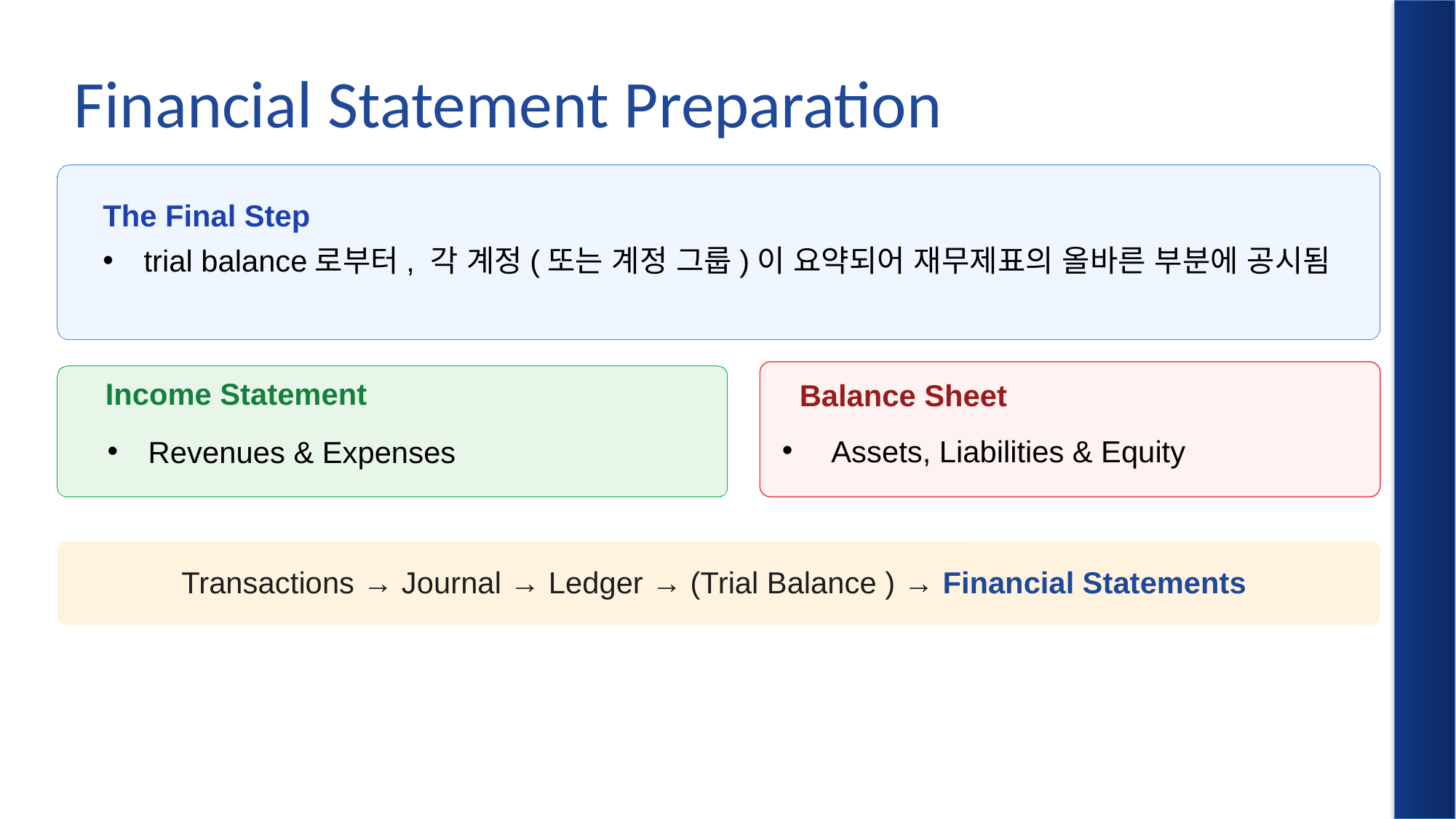

# Financial Statement Preparation

The Final Step
trial balance로부터, 각 계정(또는 계정 그룹)이 요약되어 재무제표의 올바른 부분에 공시됨

Income Statement

 Balance Sheet

 Assets, Liabilities & Equity

Revenues & Expenses

Transactions → Journal → Ledger → (Trial Balance ) → Financial Statements